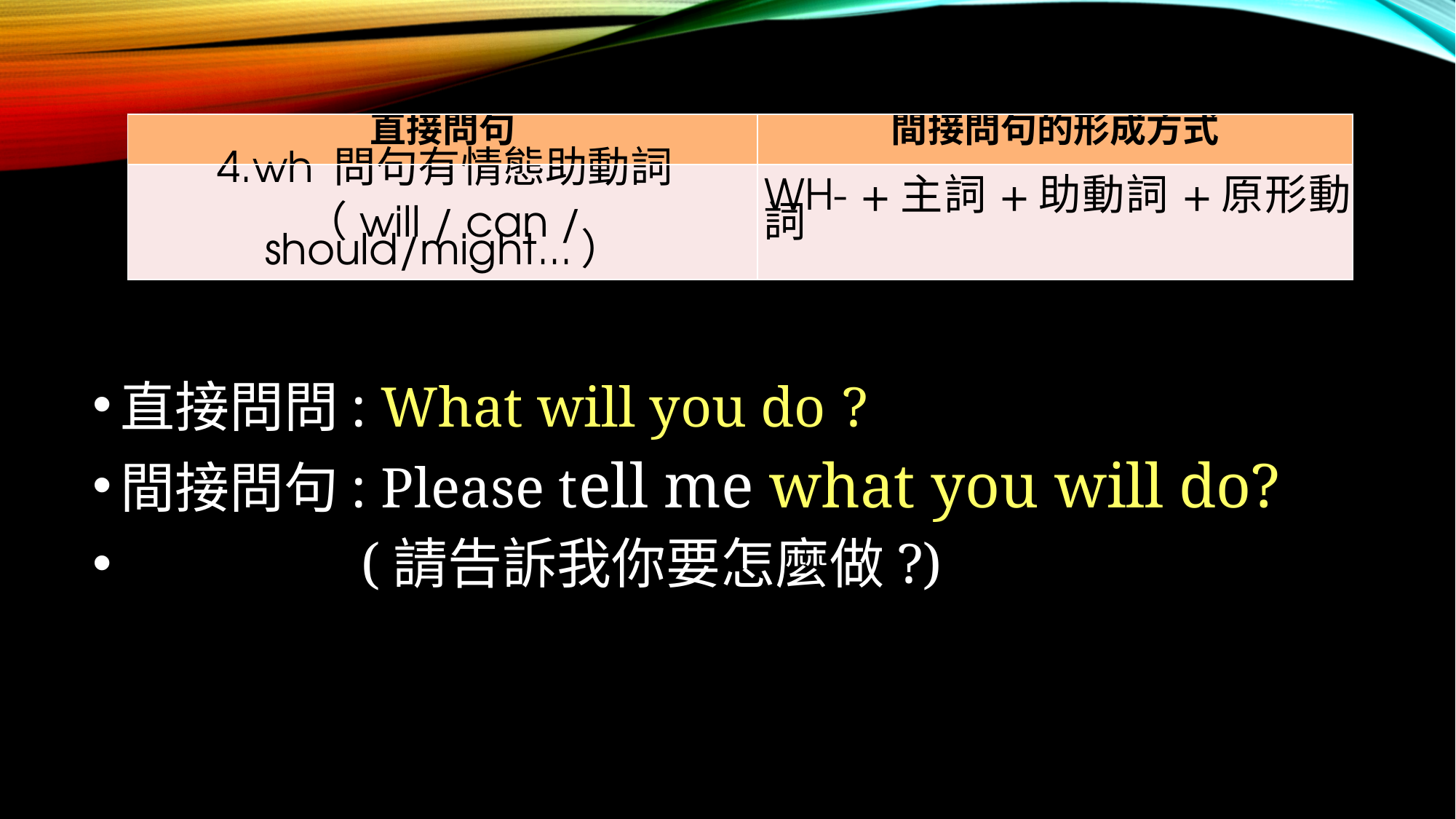

| 直接問句 | 間接問句的形成方式 |
| --- | --- |
| 4.wh 問句有情態助動詞 （will / can / should/might...） | WH- +主詞+助動詞+原形動詞 |

直接問問: What will you do ?
間接問句: Please tell me what you will do?
                 (請告訴我你要怎麼做?)